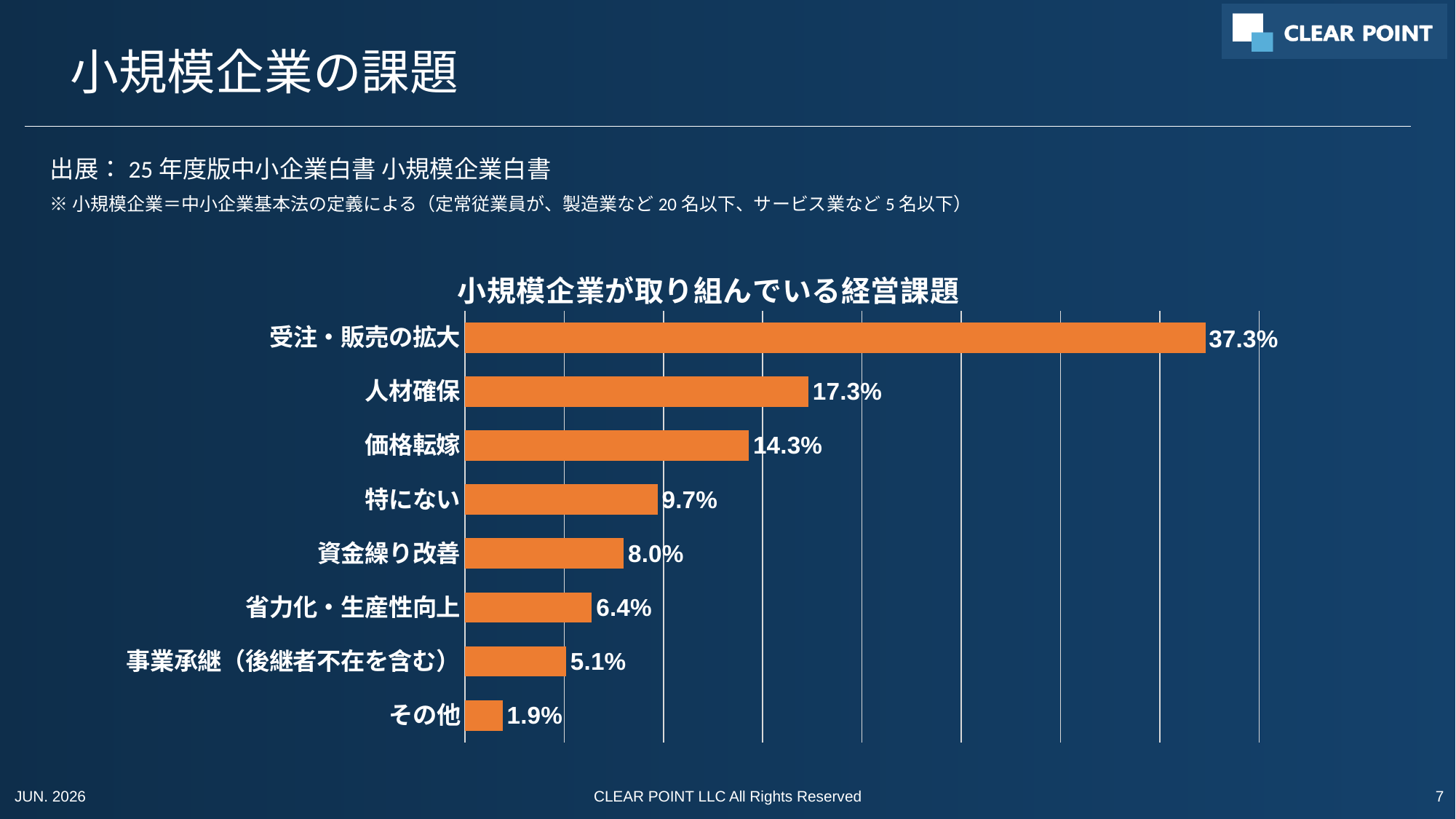

# 小規模企業の課題
出展：25年度版中小企業白書 小規模企業白書
※小規模企業＝中小企業基本法の定義による（定常従業員が、製造業など20名以下、サービス業など5名以下）

### Chart: 小規模企業が取り組んでいる経営課題

| Category | 小規模事業者 |
|---|---|
| その他 | 0.019 |
| 事業承継（後継者不在を含む） | 0.051 |
| 省力化・生産性向上 | 0.064 |
| 資金繰り改善 | 0.08 |
| 特にない | 0.09699999999999999 |
| 価格転嫁 | 0.14300000000000002 |
| 人材確保 | 0.17300000000000001 |
| 受注・販売の拡大 | 0.373 |
JUN. 2026
CLEAR POINT LLC All Rights Reserved
7